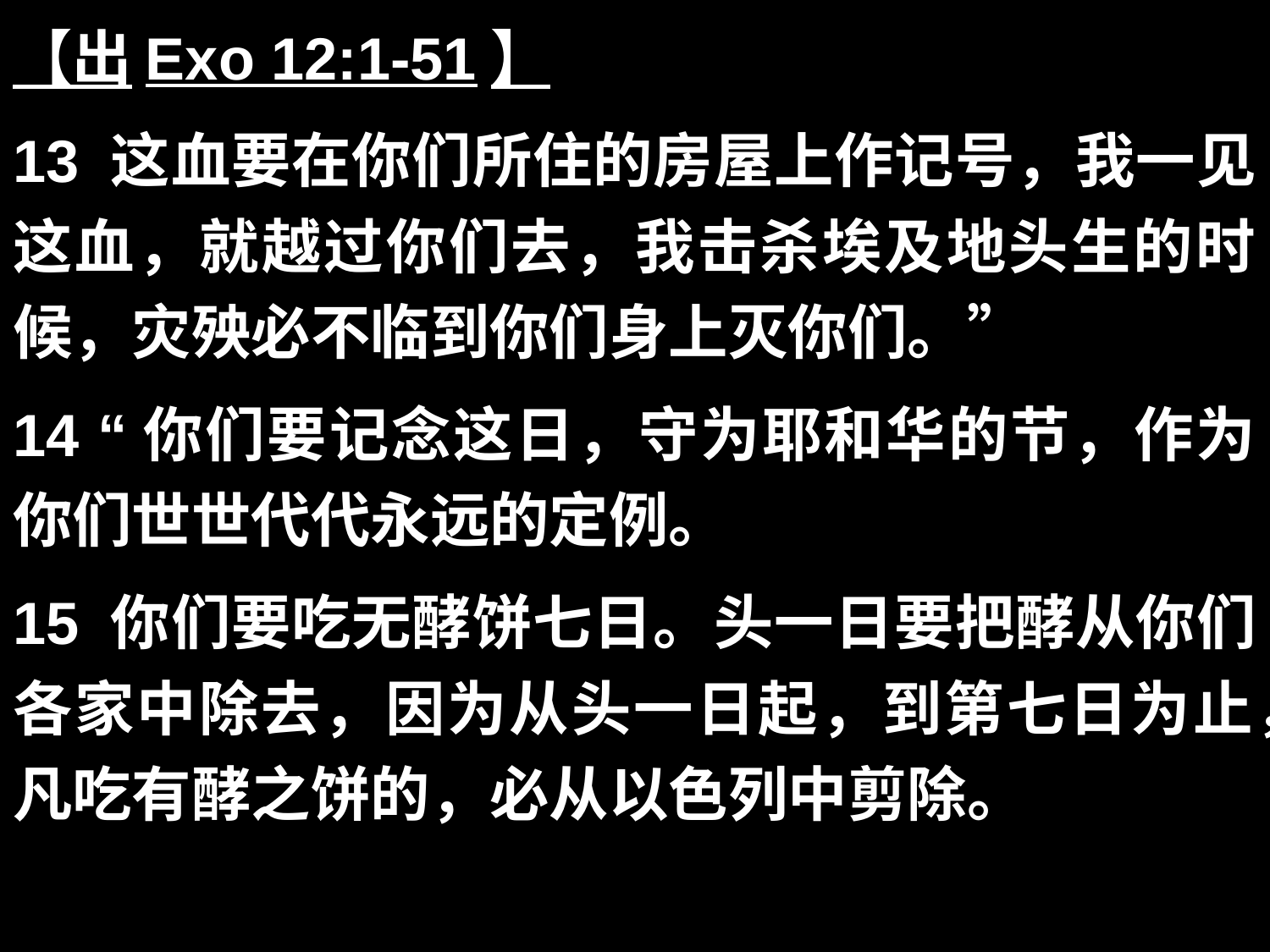

【出Exo 12:1-51】
13 这血要在你们所住的房屋上作记号，我一见这血，就越过你们去，我击杀埃及地头生的时候，灾殃必不临到你们身上灭你们。”
14 “你们要记念这日，守为耶和华的节，作为你们世世代代永远的定例。
15 你们要吃无酵饼七日。头一日要把酵从你们各家中除去，因为从头一日起，到第七日为止，凡吃有酵之饼的，必从以色列中剪除。